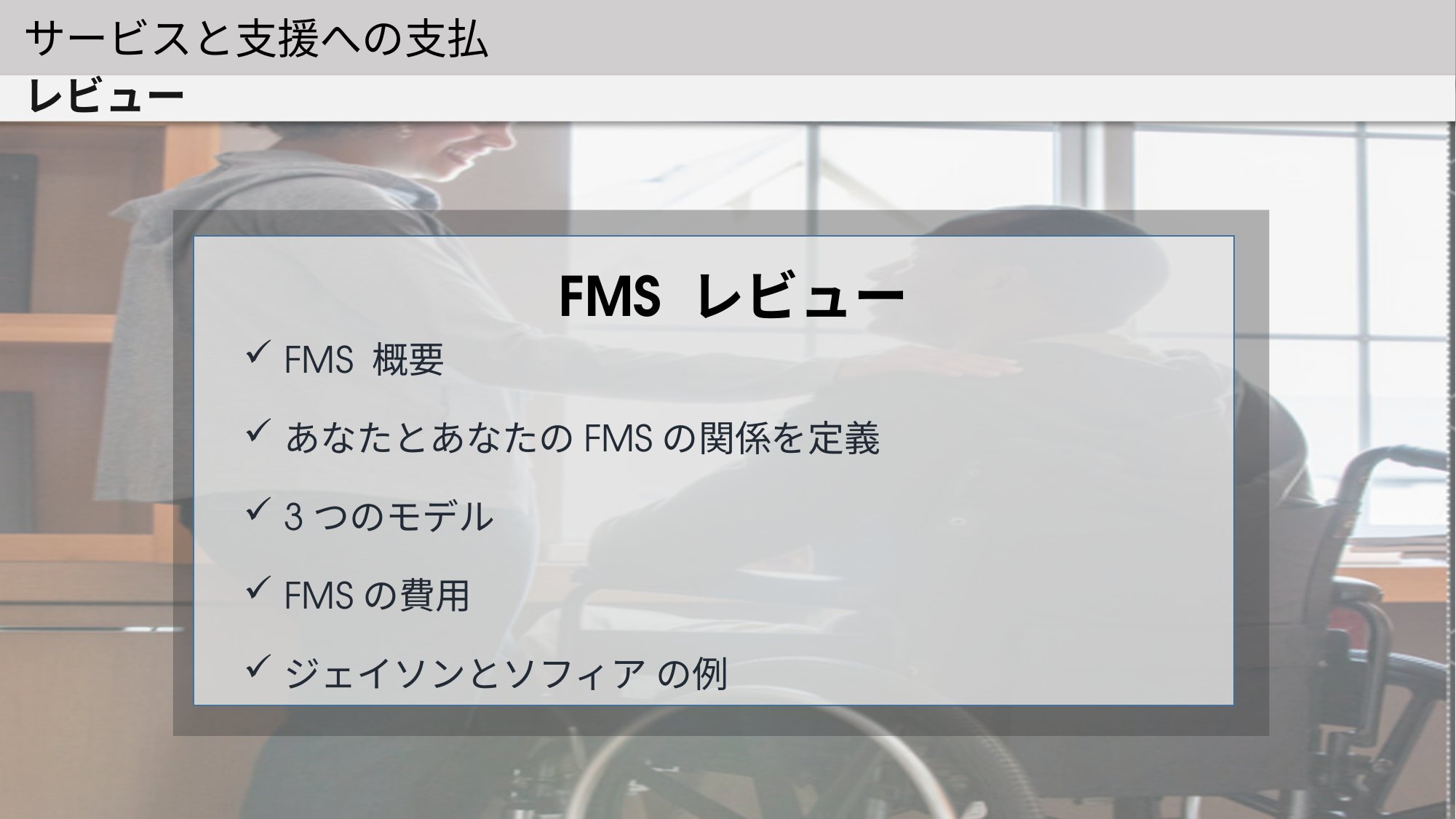

サービスと支援への支払

レビュー

FMS レビュー

FMS 概要

あなたとあなたのFMSの関係を定義

3つのモデル

FMSの費用

ジェイソンとソフィア の例